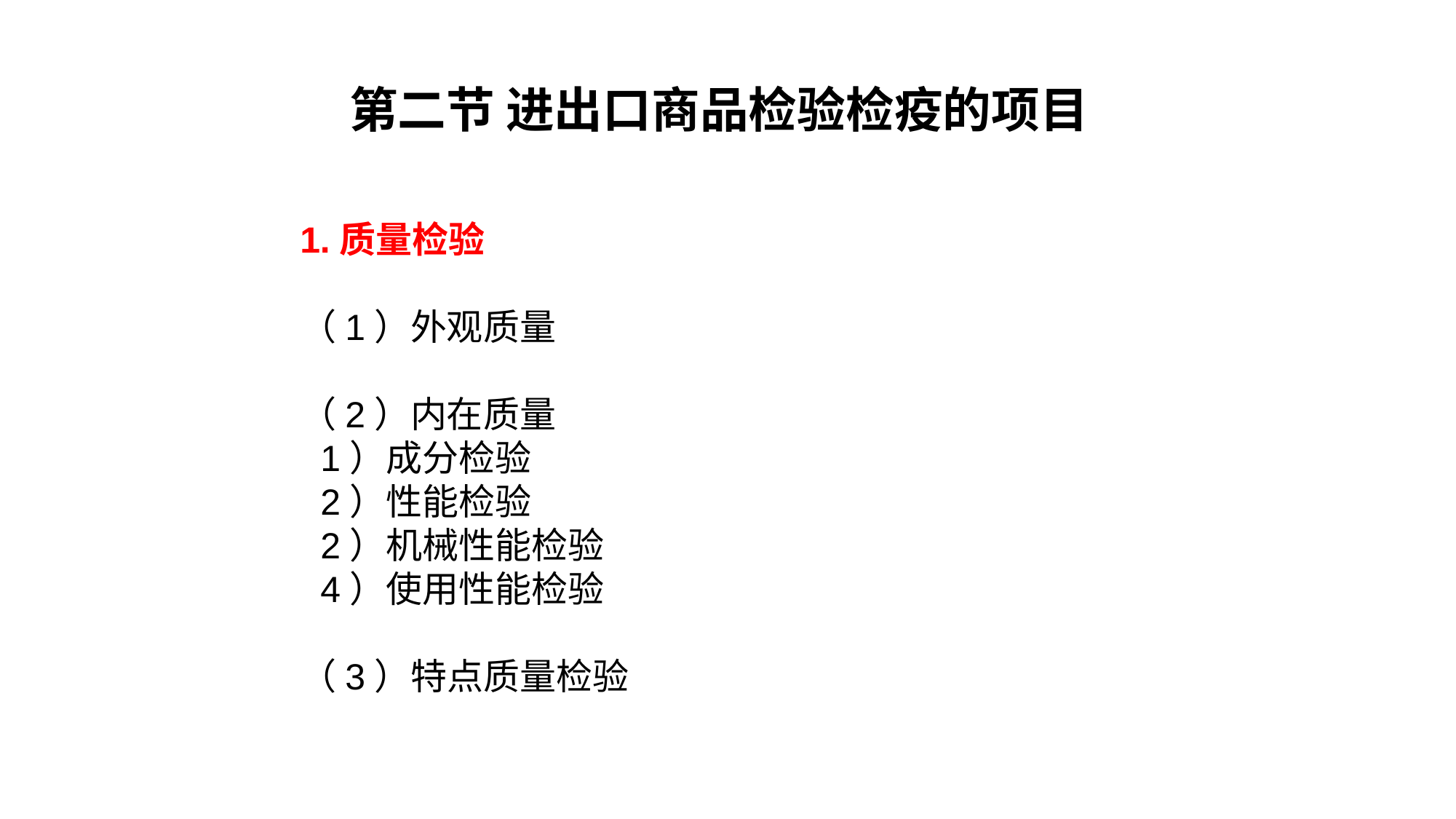

第二节 进出口商品检验检疫的项目

1.质量检验

（1）外观质量

（2）内在质量
  1）成分检验
  2）性能检验
  2）机械性能检验
  4）使用性能检验

（3）特点质量检验